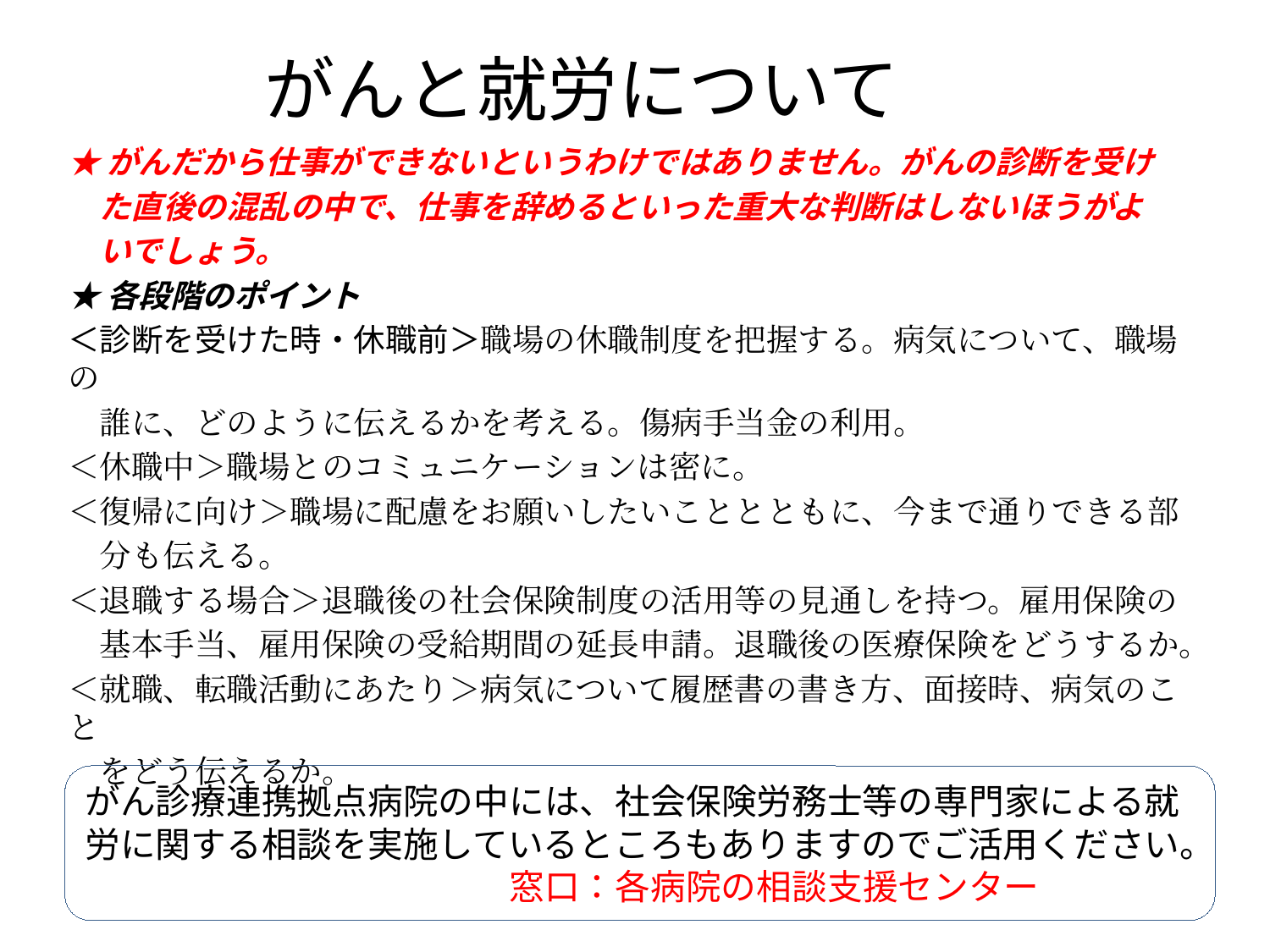

# がんと就労について
★がんだから仕事ができないというわけではありません。がんの診断を受け
　た直後の混乱の中で、仕事を辞めるといった重大な判断はしないほうがよ
　いでしょう。
★各段階のポイント
＜診断を受けた時・休職前＞職場の休職制度を把握する。病気について、職場の
　誰に、どのように伝えるかを考える。傷病手当金の利用。
＜休職中＞職場とのコミュニケーションは密に。
＜復帰に向け＞職場に配慮をお願いしたいこととともに、今まで通りできる部
　分も伝える。
＜退職する場合＞退職後の社会保険制度の活用等の見通しを持つ。雇用保険の
　基本手当、雇用保険の受給期間の延長申請。退職後の医療保険をどうするか。
＜就職、転職活動にあたり＞病気について履歴書の書き方、面接時、病気のこと
　をどう伝えるか。

がん診療連携拠点病院の中には、社会保険労務士等の専門家による就労に関する相談を実施しているところもありますのでご活用ください。
　　　　　　　　　　　　窓口：各病院の相談支援センター